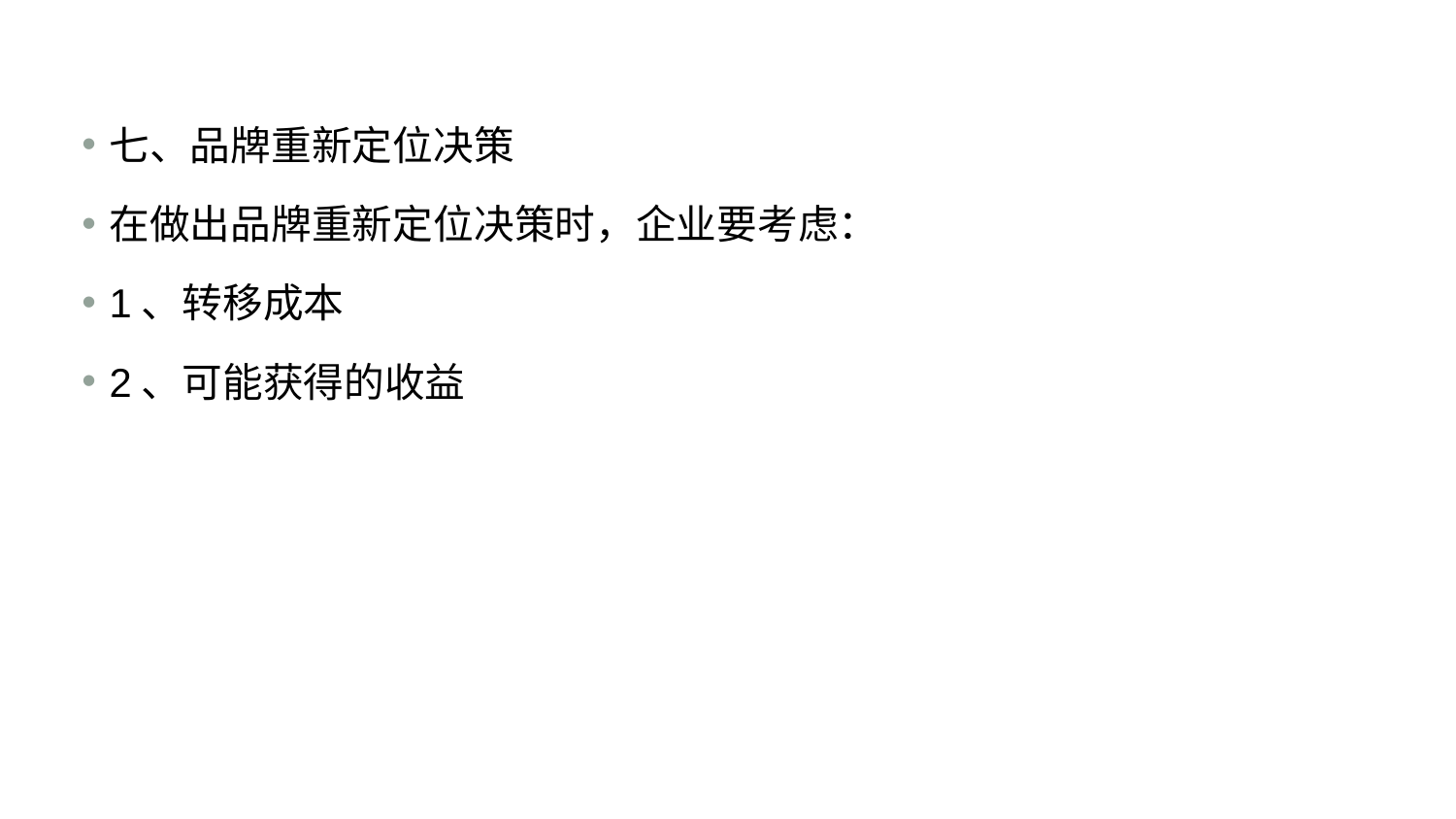

#
七、品牌重新定位决策
在做出品牌重新定位决策时，企业要考虑：
1、转移成本
2、可能获得的收益